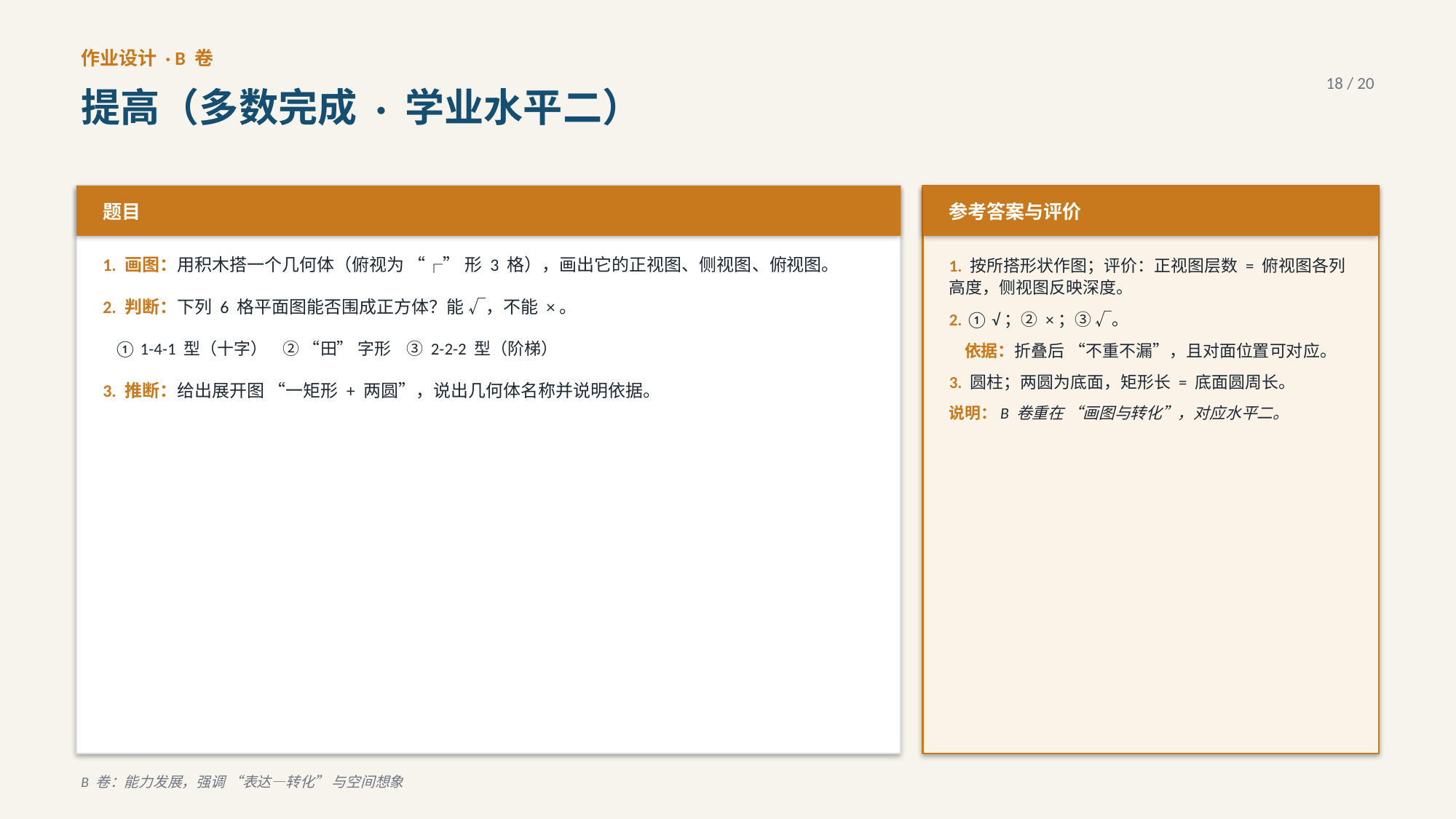

作业设计 · B 卷
18 / 20
提高（多数完成 · 学业水平二）

题目
参考答案与评价
1. 画图：用积木搭一个几何体（俯视为 “┌” 形 3 格），画出它的正视图、侧视图、俯视图。
2. 判断：下列 6 格平面图能否围成正方体？能 √，不能 ×。
   ① 1-4-1 型（十字）    ② “田” 字形    ③ 2-2-2 型（阶梯）
3. 推断：给出展开图 “一矩形 + 两圆”，说出几何体名称并说明依据。
1. 按所搭形状作图；评价：正视图层数 = 俯视图各列高度，侧视图反映深度。
2. ① √；② ×；③ √。
   依据：折叠后 “不重不漏”，且对面位置可对应。
3. 圆柱；两圆为底面，矩形长 = 底面圆周长。
说明：B 卷重在 “画图与转化”，对应水平二。
B 卷：能力发展，强调 “表达—转化” 与空间想象